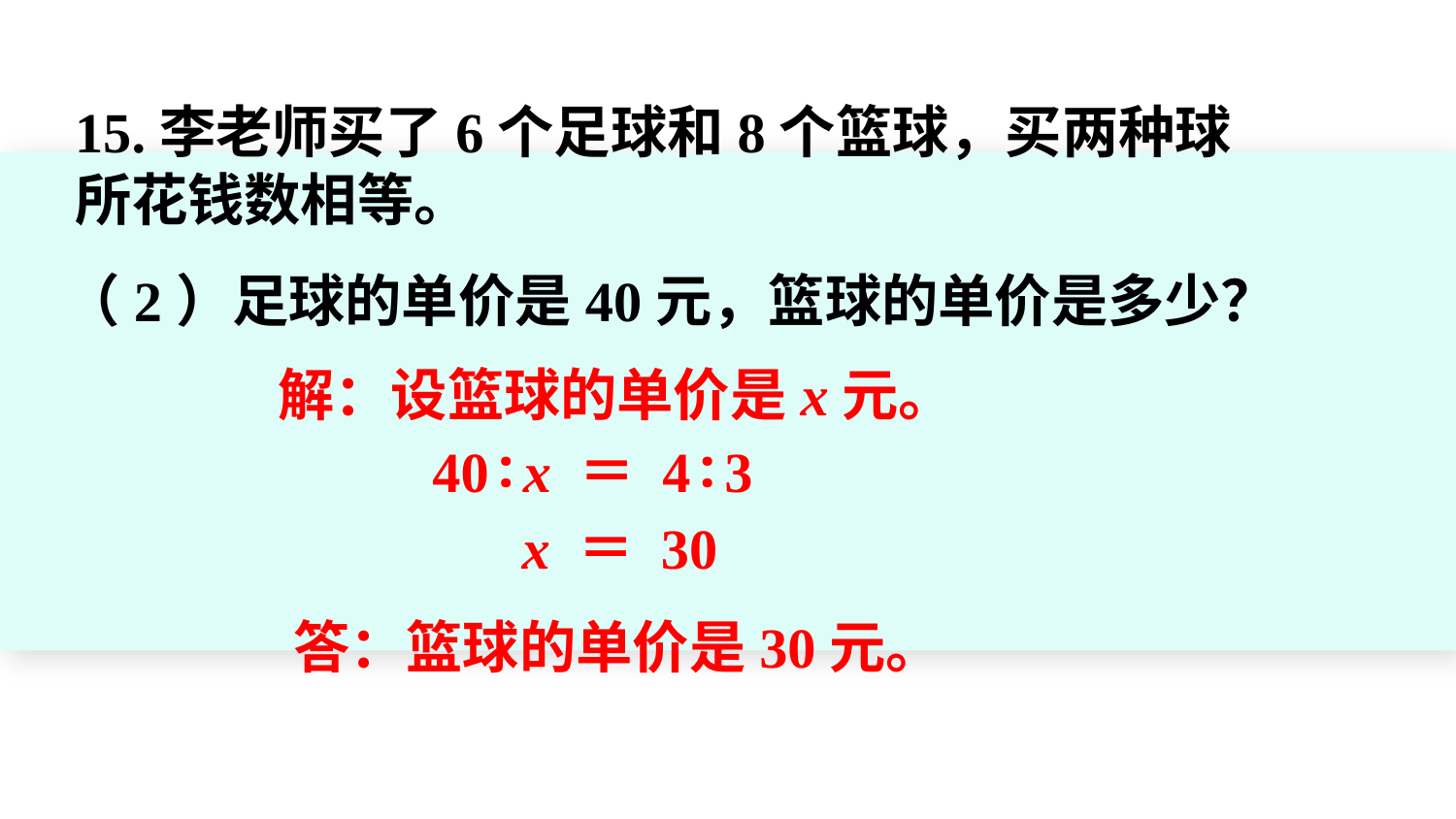

15.李老师买了6个足球和8个篮球，买两种球所花钱数相等。
（2）足球的单价是40元，篮球的单价是多少？
解：设篮球的单价是x元。
40∶x ＝ 4∶3
x ＝ 30
答：篮球的单价是30元。